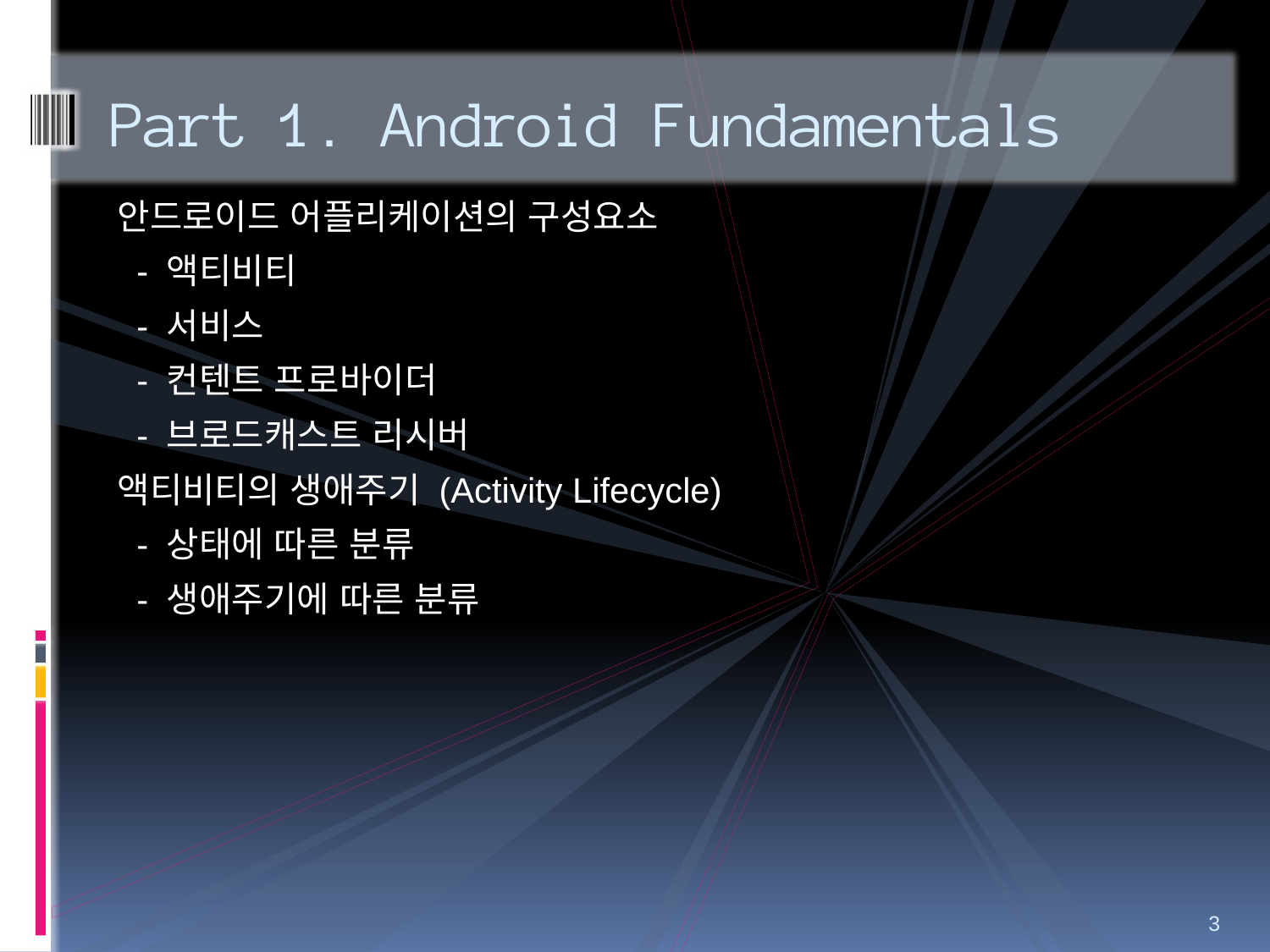

# Part 1. Android Fundamentals
안드로이드 어플리케이션의 구성요소
  - 액티비티
  - 서비스
  - 컨텐트 프로바이더
  - 브로드캐스트 리시버
액티비티의 생애주기 (Activity Lifecycle)
  - 상태에 따른 분류
  - 생애주기에 따른 분류
3